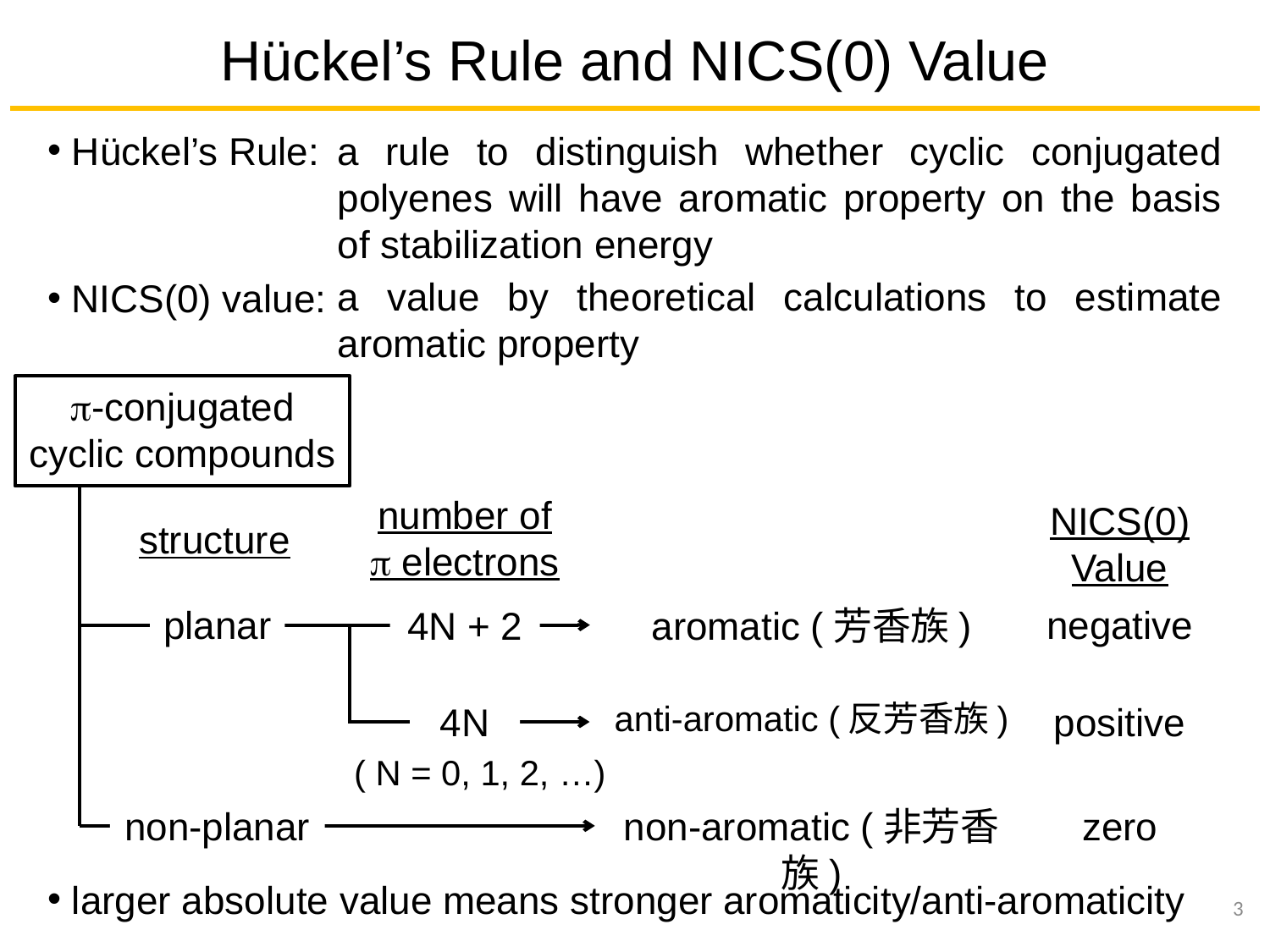

# Hückel’s Rule and NICS(0) Value
 Hückel’s Rule:
a rule to distinguish whether cyclic conjugated polyenes will have aromatic property on the basis of stabilization energy
a value by theoretical calculations to estimate aromatic property

 NICS(0) value:

π-conjugated
cyclic compounds
number of
π electrons
NICS(0) Value
structure
planar
negative
4N + 2
aromatic (芳香族)

anti-aromatic (反芳香族)

4N
positive
( N = 0, 1, 2, …)
non-planar
non-aromatic (非芳香族)

zero

 larger absolute value means stronger aromaticity/anti-aromaticity
3